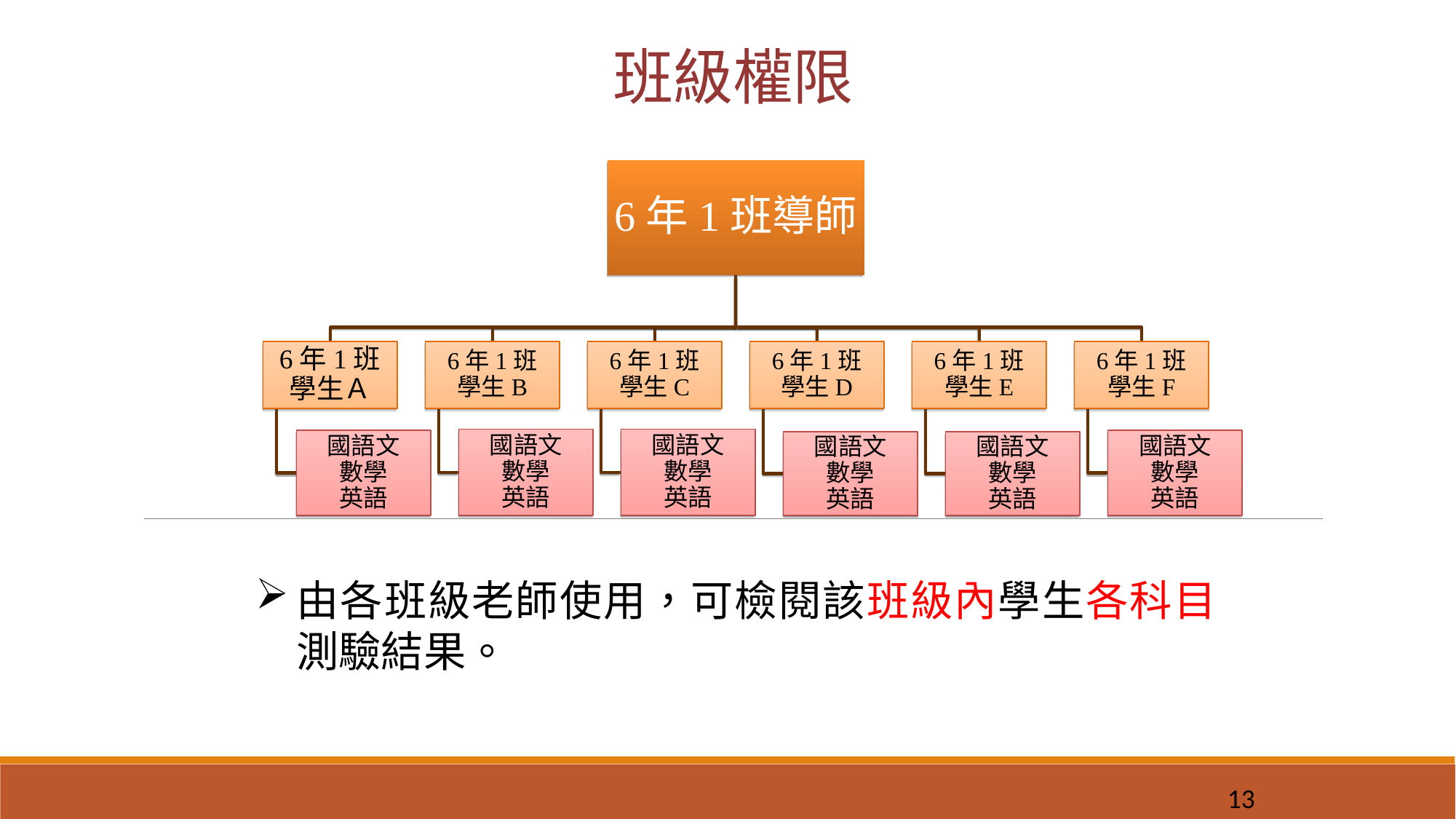

# 班級權限
6年1班導師

6年1班
學生Ａ
6年1班
學生B
6年1班
學生C
6年1班
學生D
6年1班
學生E
6年1班
學生F

國語文
數學
英語
國語文
數學
英語
國語文
數學
英語
國語文
數學
英語
國語文
數學
英語
國語文
數學
英語
由各班級老師使用，可檢閱該班級內學生各科目測驗結果。
13